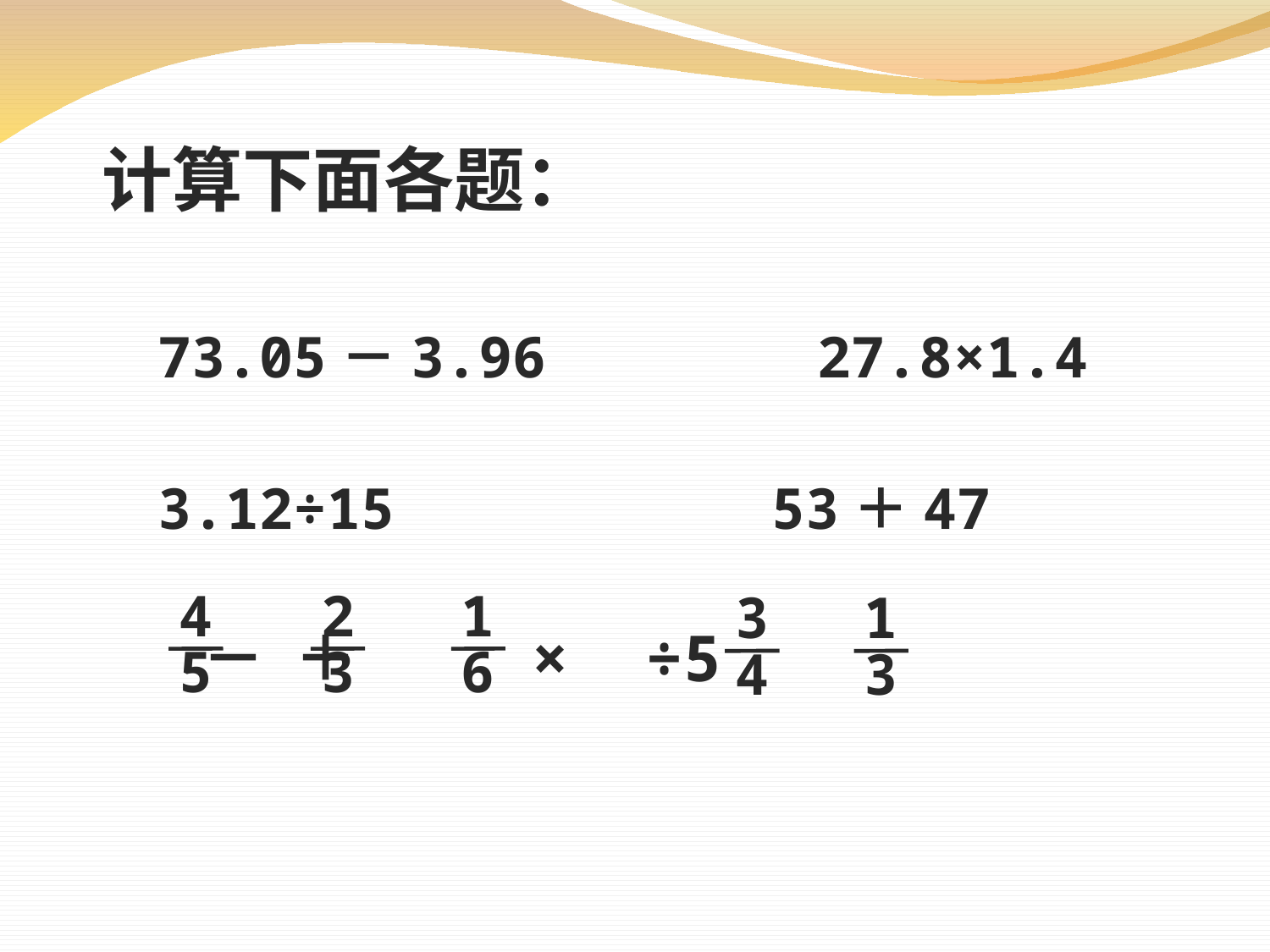

计算下面各题：
73.05－3.96        27.8×1.4
3.12÷15          53＋47
  －  ＋           ×  ÷5
4
5
2
3
1
6
3
4
1
3